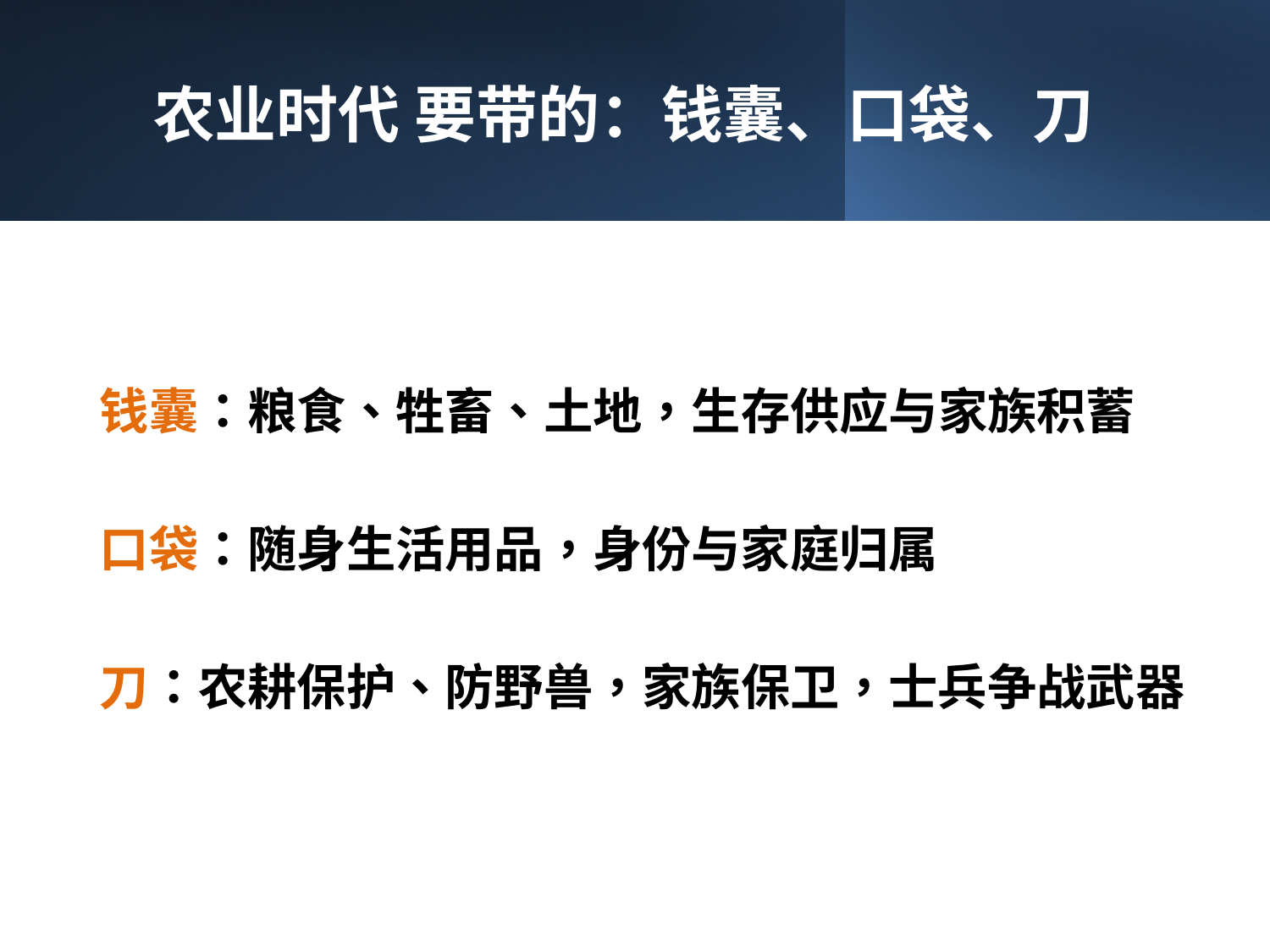

# 农业时代 要带的：钱囊、口袋、刀
钱囊：粮食、牲畜、土地，生存供应与家族积蓄

口袋：随身生活用品，身份与家庭归属

刀：农耕保护、防野兽，家族保卫，士兵争战武器